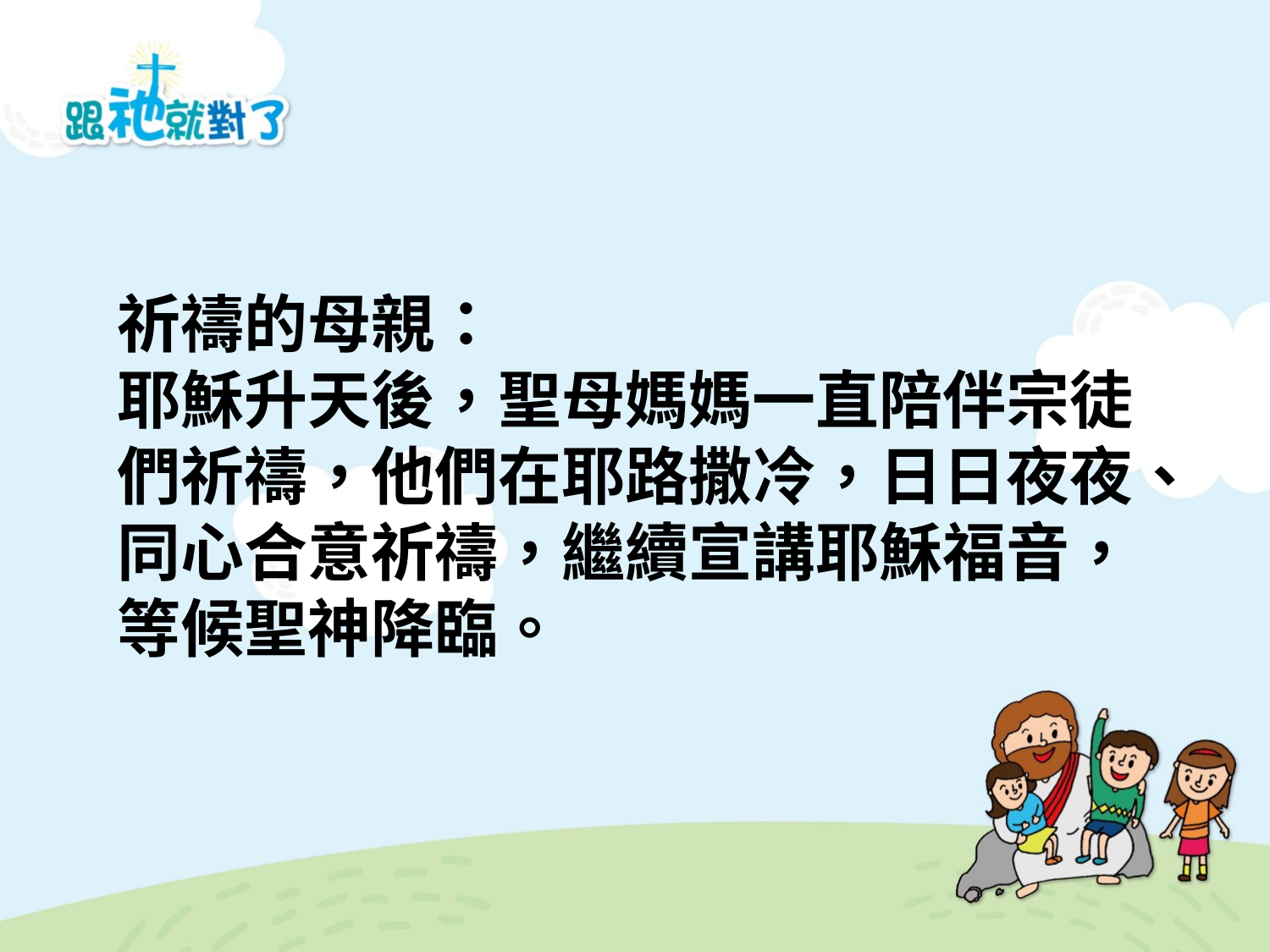

祈禱的母親：
耶穌升天後，聖母媽媽一直陪伴宗徒們祈禱，他們在耶路撒冷，日日夜夜、同心合意祈禱，繼續宣講耶穌福音，等候聖神降臨。